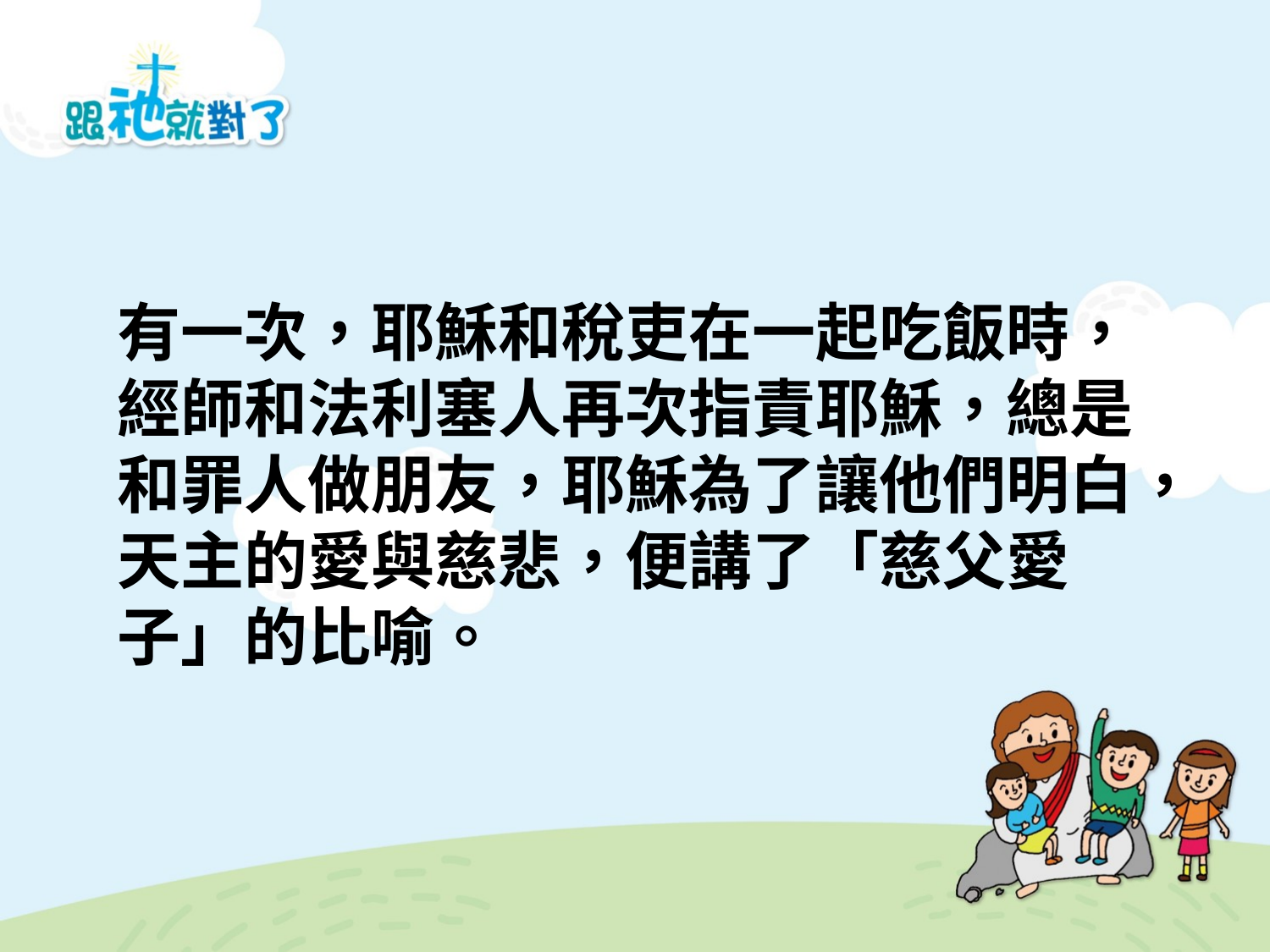

有一次，耶穌和稅吏在一起吃飯時，經師和法利塞人再次指責耶穌，總是和罪人做朋友，耶穌為了讓他們明白，天主的愛與慈悲，便講了「慈父愛子」的比喻。